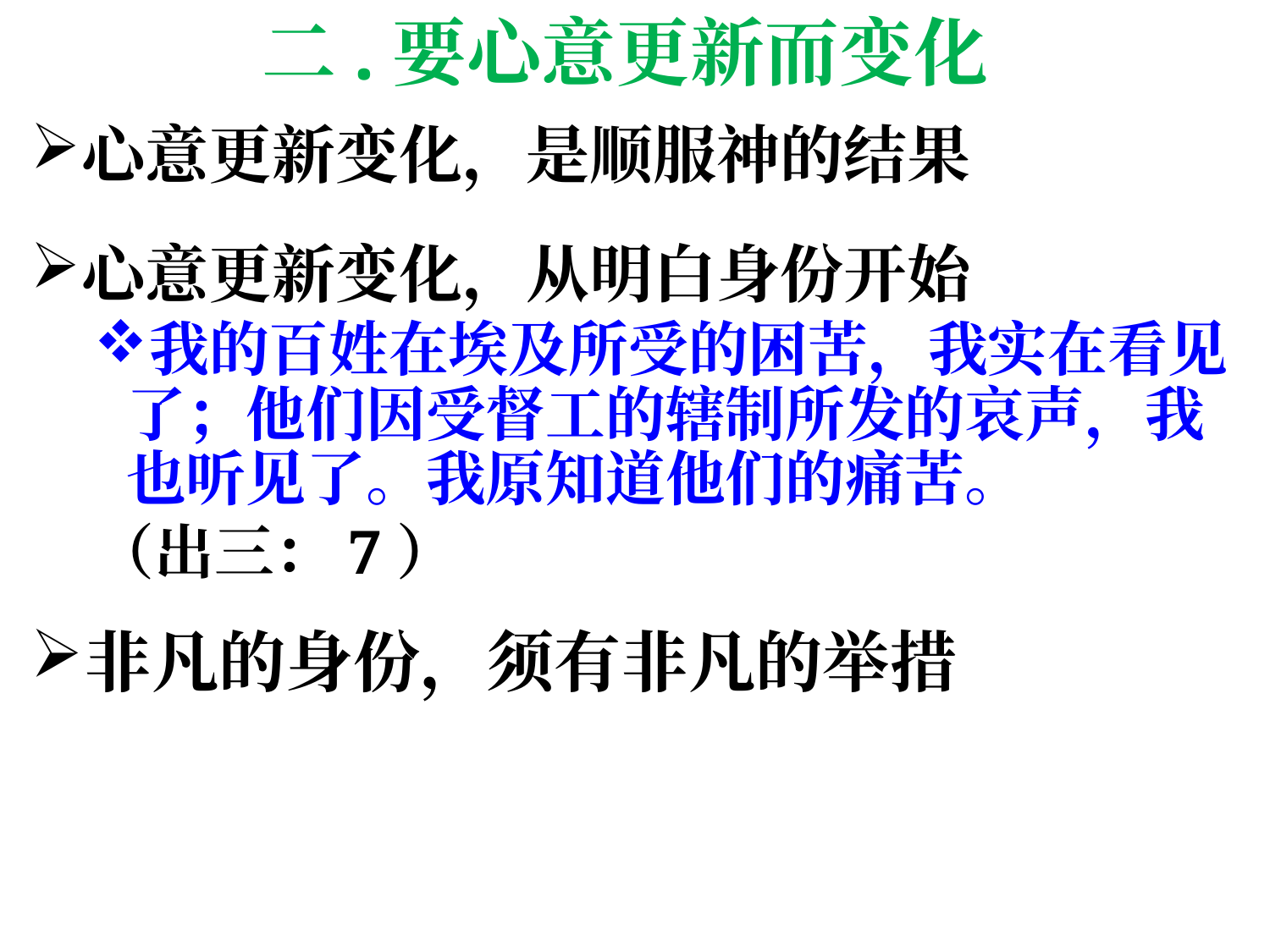

# 二.要心意更新而变化
心意更新变化，是顺服神的结果

心意更新变化，从明白身份开始
我的百姓在埃及所受的困苦，我实在看见了；他们因受督工的辖制所发的哀声，我也听见了。我原知道他们的痛苦。
（出三：7）

非凡的身份，须有非凡的举措